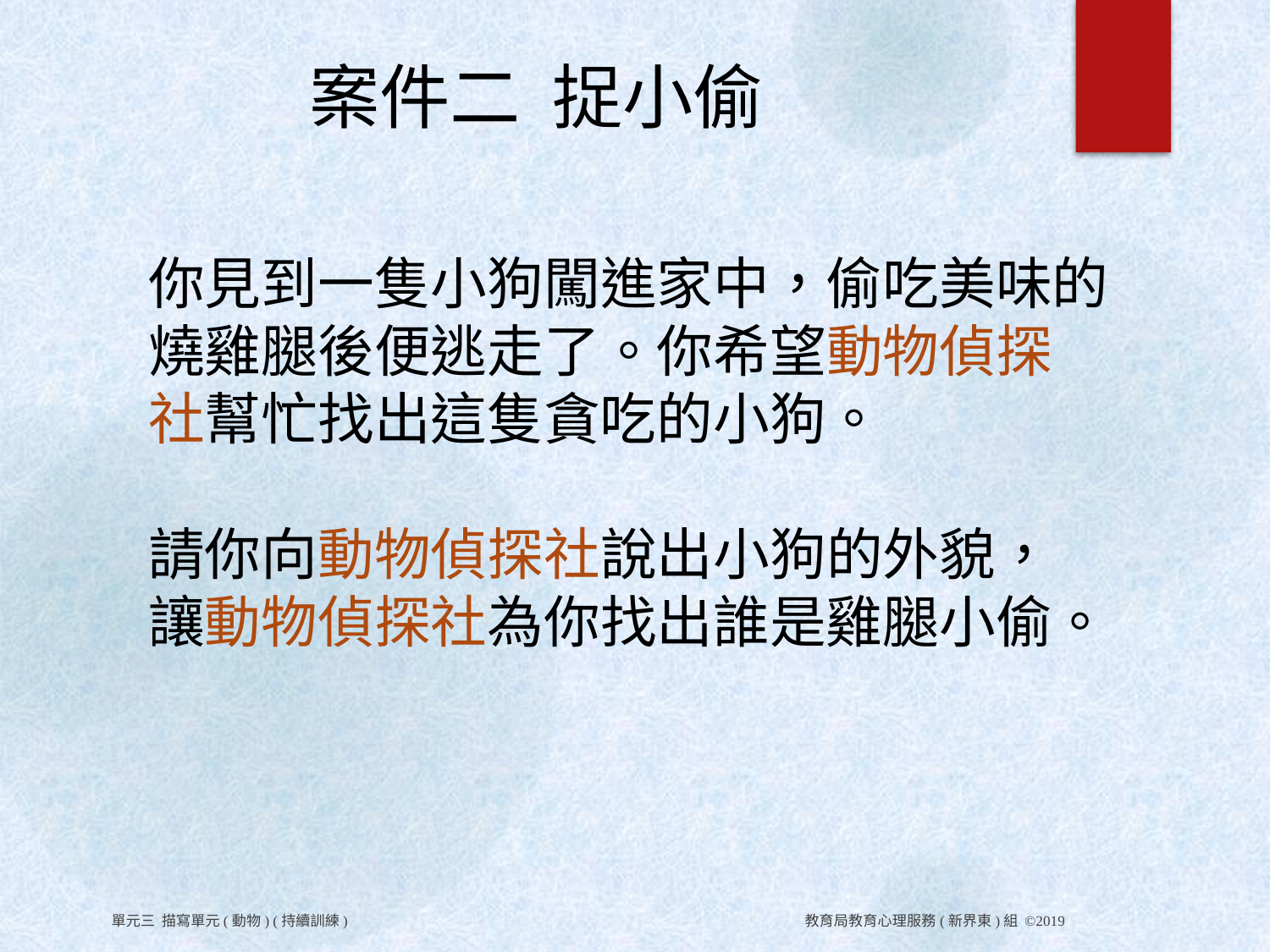

案件二  捉小偷
你見到一隻小狗闖進家中，偷吃美味的燒雞腿後便逃走了。你希望動物偵探社幫忙找出這隻貪吃的小狗。

請你向動物偵探社說出小狗的外貌，讓動物偵探社為你找出誰是雞腿小偷。
單元三  描寫單元(動物) (持續訓練)                                                                                                                              教育局教育心理服務(新界東)組 ©2019